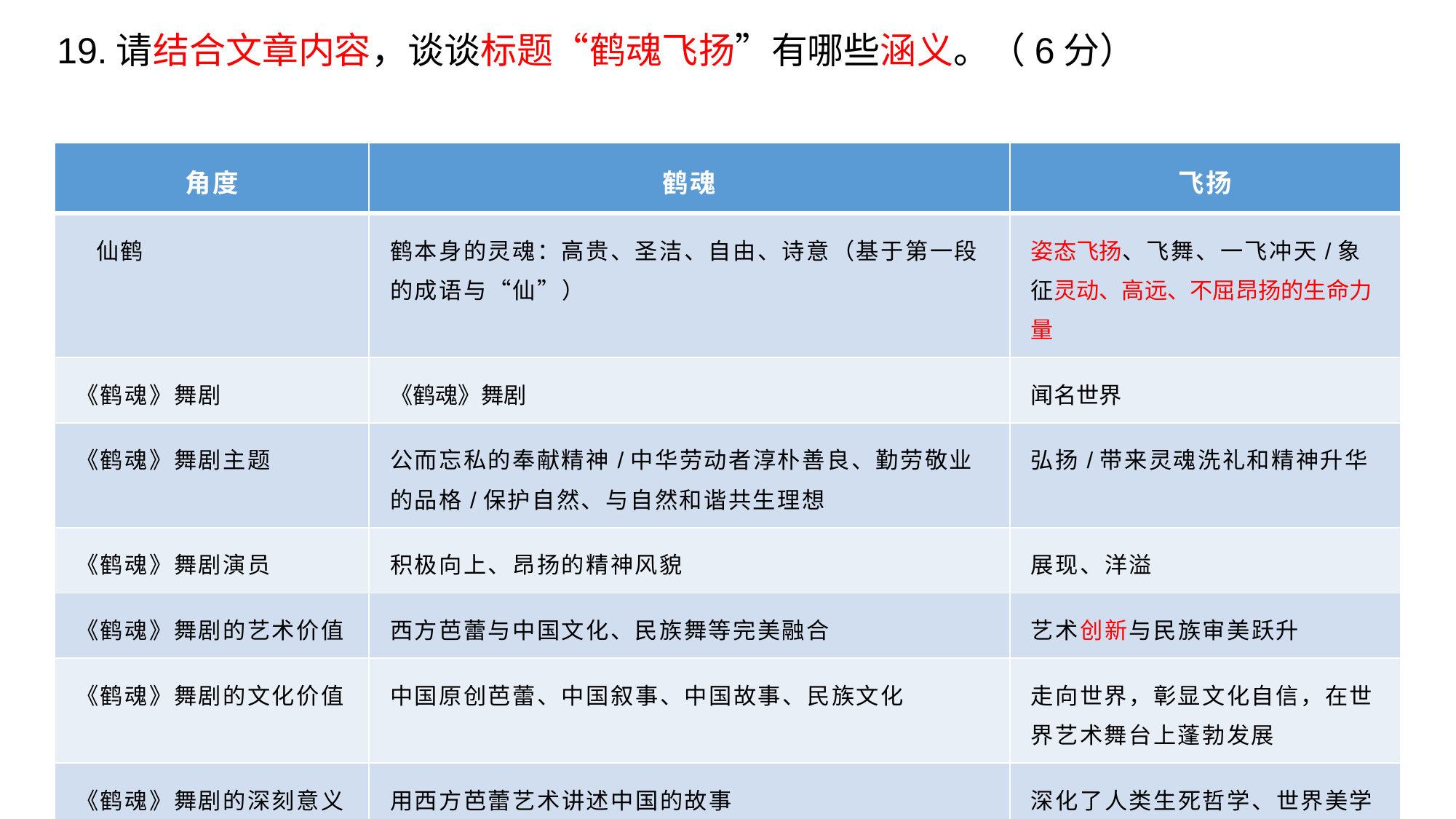

# 19.请结合文章内容，谈谈标题“鹤魂飞扬”有哪些涵义。（6分）
| 角度 | 鹤魂 | 飞扬 |
| --- | --- | --- |
| 仙鹤 | 鹤本身的灵魂：高贵、圣洁、自由、诗意（基于第一段的成语与“仙”） | 姿态飞扬、飞舞、一飞冲天/象征灵动、高远、不屈昂扬的生命力量 |
| 《鹤魂》舞剧 | 《鹤魂》舞剧 | 闻名世界 |
| 《鹤魂》舞剧主题 | 公而忘私的奉献精神/中华劳动者淳朴善良、勤劳敬业的品格/保护自然、与自然和谐共生理想 | 弘扬/带来灵魂洗礼和精神升华 |
| 《鹤魂》舞剧演员 | 积极向上、昂扬的精神风貌 | 展现、洋溢 |
| 《鹤魂》舞剧的艺术价值 | 西方芭蕾与中国文化、民族舞等完美融合 | 艺术创新与民族审美跃升 |
| 《鹤魂》舞剧的文化价值 | 中国原创芭蕾、中国叙事、中国故事、民族文化 | 走向世界，彰显文化自信，在世界艺术舞台上蓬勃发展 |
| 《鹤魂》舞剧的深刻意义 | 用西方芭蕾艺术讲述中国的故事 | 深化了人类生死哲学、世界美学历史更深刻更广阔的时代内涵 |